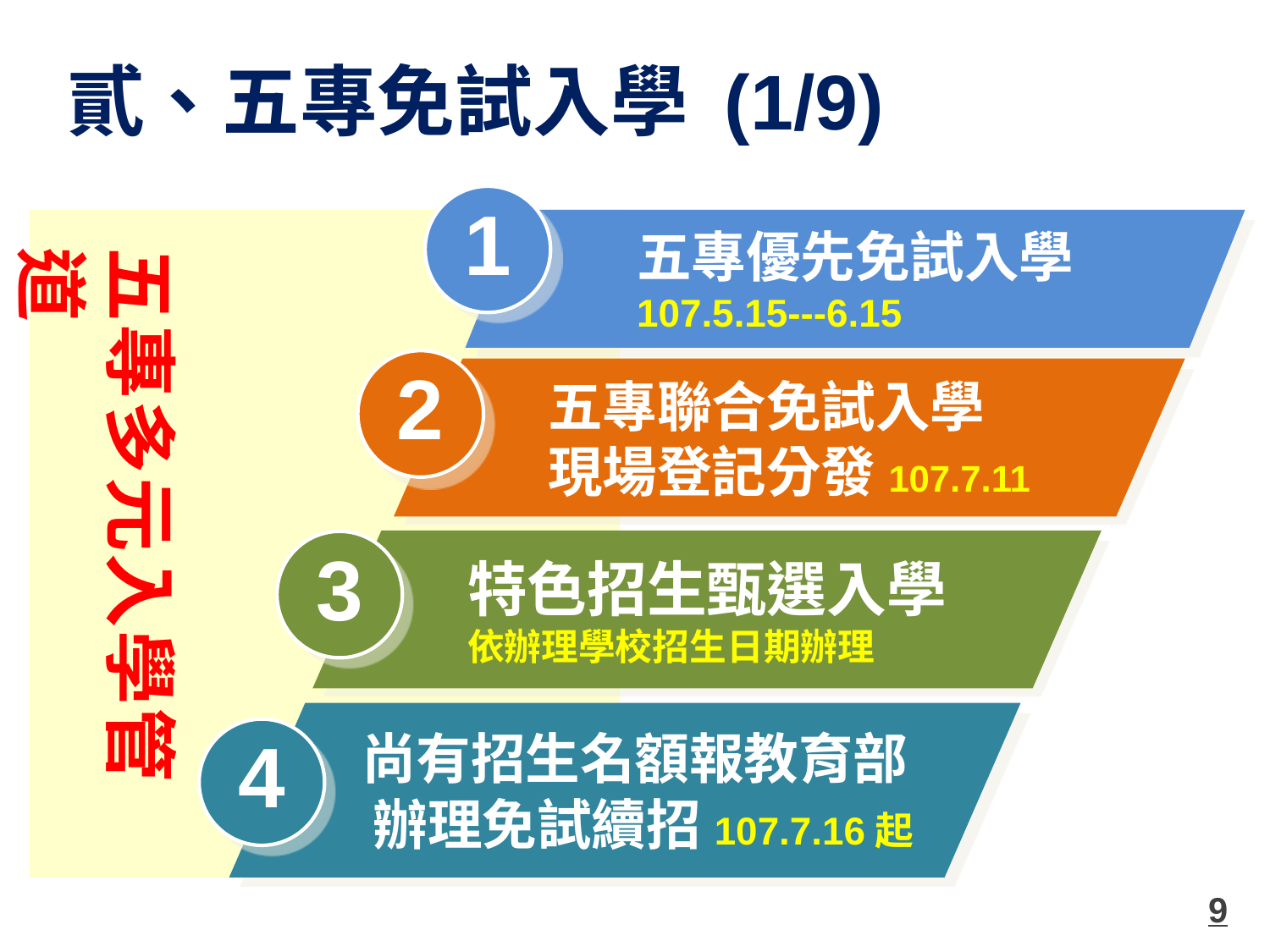

貳、五專免試入學 (1/9)
1
2
3
4
五專優先免試入學
107.5.15---6.15
五專聯合免試入學
現場登記分發107.7.11
特色招生甄選入學
依辦理學校招生日期辦理
 尚有招生名額報教育部
   辦理免試續招107.7.16起

五專多元入學管道
9